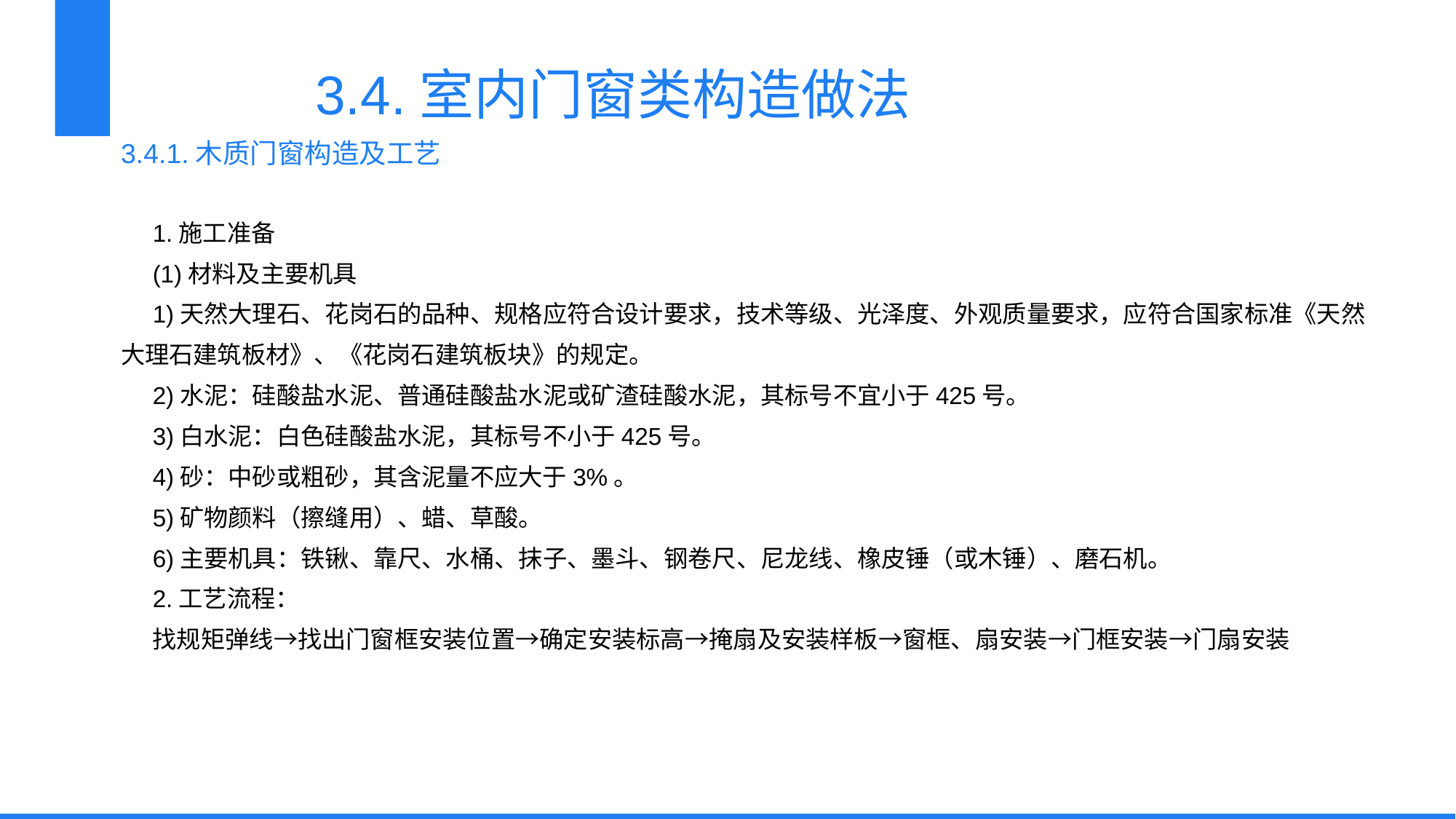

3.4.室内门窗类构造做法
3.4.1.木质门窗构造及工艺

1.施工准备
(1)材料及主要机具
1)天然大理石、花岗石的品种、规格应符合设计要求，技术等级、光泽度、外观质量要求，应符合国家标准《天然大理石建筑板材》、《花岗石建筑板块》的规定。
2)水泥：硅酸盐水泥、普通硅酸盐水泥或矿渣硅酸水泥，其标号不宜小于425号。
3)白水泥：白色硅酸盐水泥，其标号不小于425号。
4)砂：中砂或粗砂，其含泥量不应大于3%。
5)矿物颜料（擦缝用）、蜡、草酸。
6)主要机具：铁锹、靠尺、水桶、抹子、墨斗、钢卷尺、尼龙线、橡皮锤（或木锤）、磨石机。
2.工艺流程：
找规矩弹线→找出门窗框安装位置→确定安装标高→掩扇及安装样板→窗框、扇安装→门框安装→门扇安装